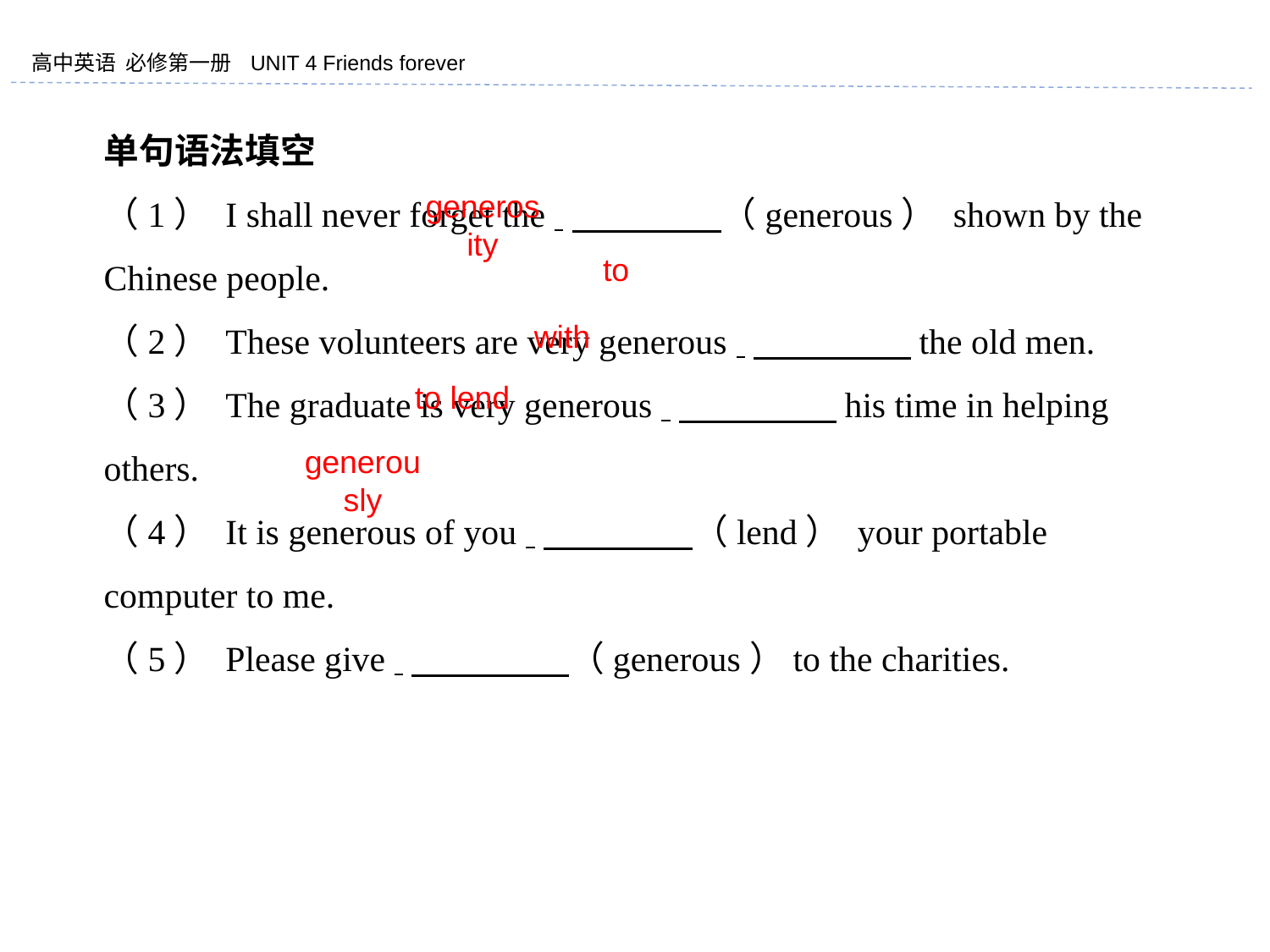

单句语法填空
（1） I shall never forget the  　　 　　（generous） shown by the Chinese people.
（2） These volunteers are very generous  　　 　　 the old men.
（3） The graduate is very generous  　　 　　 his time in helping others.
（4） It is generous of you  　　 　　（lend） your portable computer to me.
（5） Please give  　  　　　（generous）to the charities.
generosity
to
with
to lend
generously